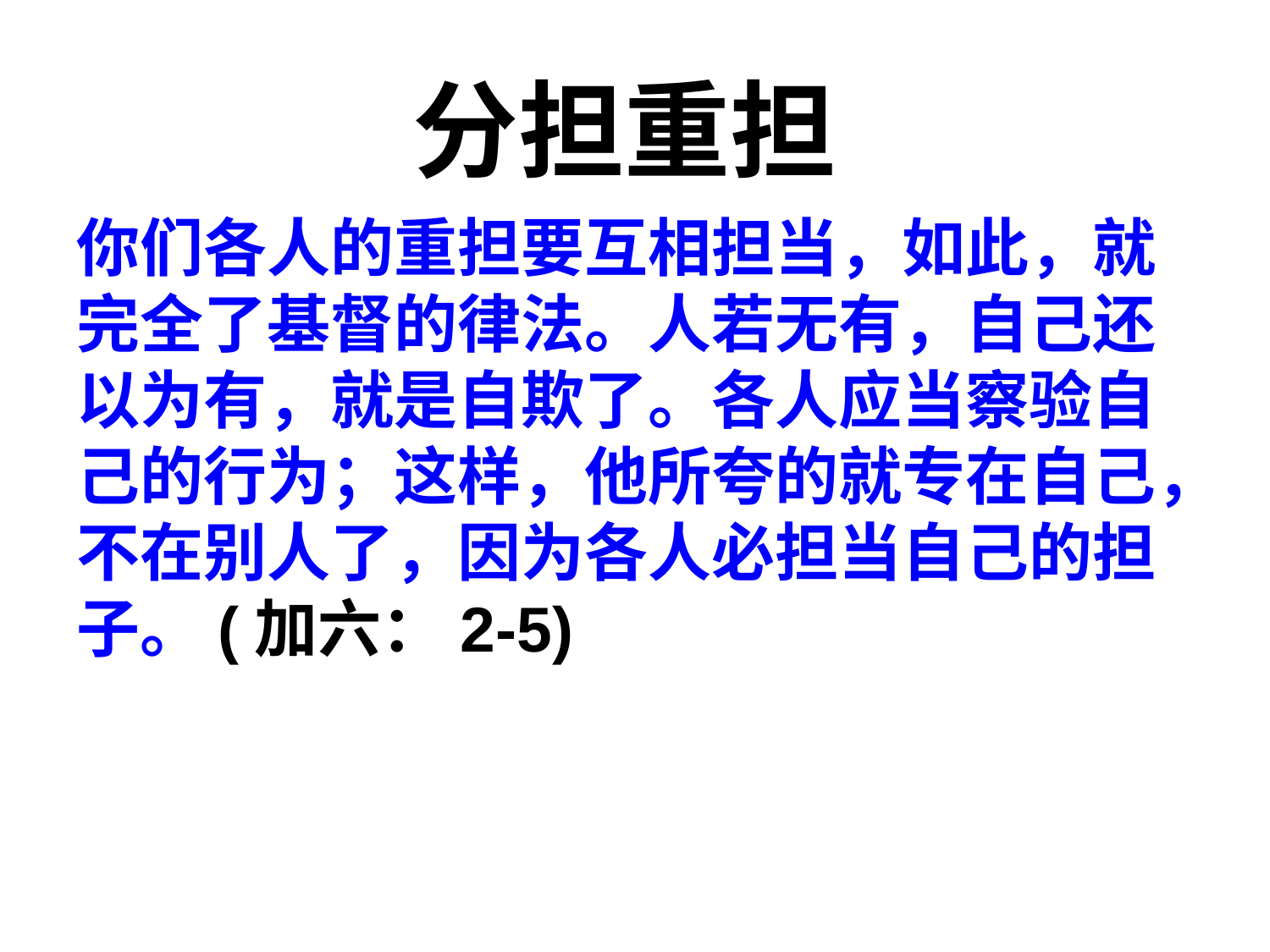

# 分担重担
你们各人的重担要互相担当，如此，就完全了基督的律法。人若无有，自己还以为有，就是自欺了。各人应当察验自己的行为；这样，他所夸的就专在自己，不在别人了，因为各人必担当自己的担子。(加六：2-5)